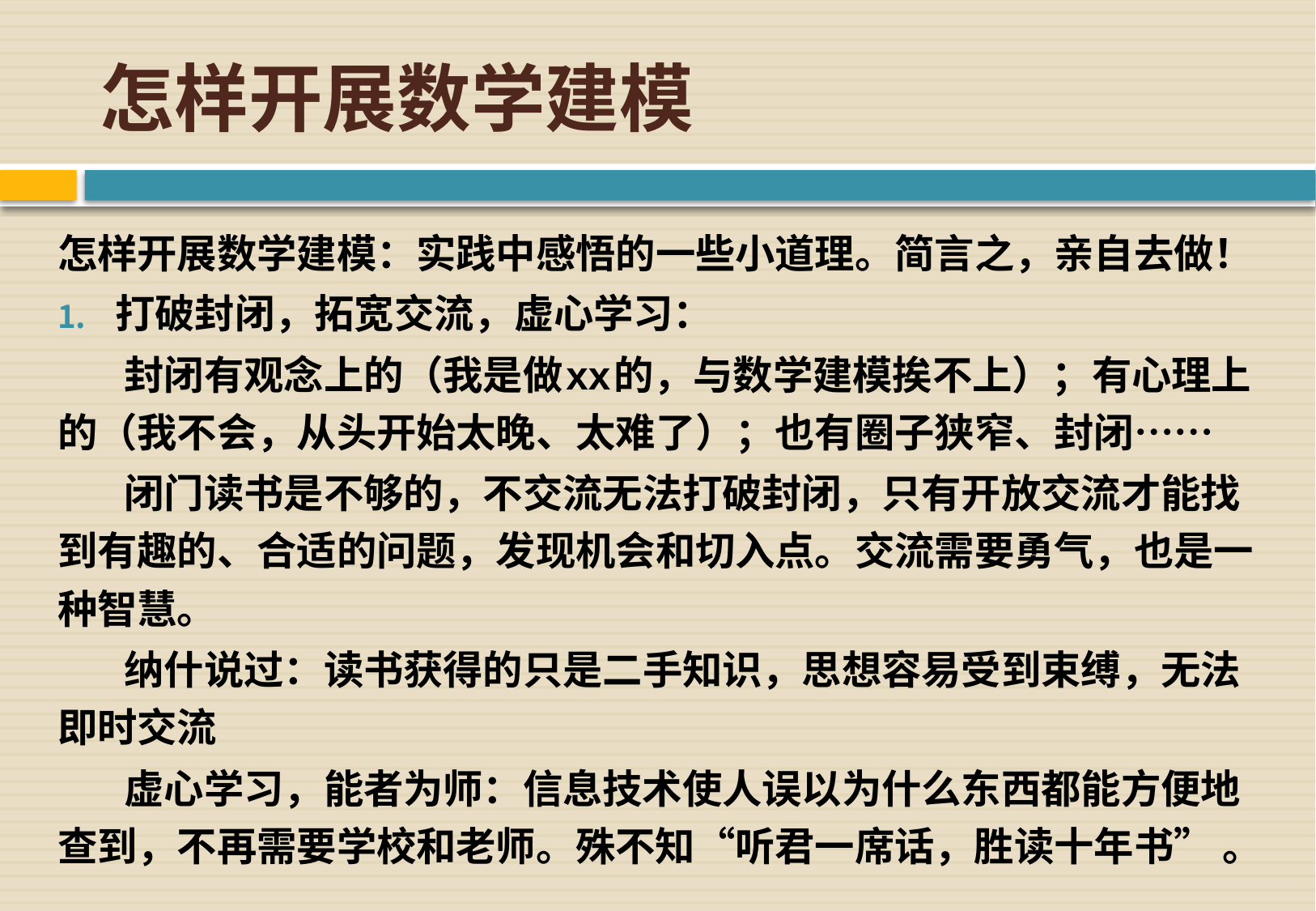

# 怎样开展数学建模
怎样开展数学建模：实践中感悟的一些小道理。简言之，亲自去做！
     打破封闭，拓宽交流，虚心学习：
       封闭有观念上的（我是做xx的，与数学建模挨不上）；有心理上的（我不会，从头开始太晚、太难了）；也有圈子狭窄、封闭……
       闭门读书是不够的，不交流无法打破封闭，只有开放交流才能找到有趣的、合适的问题，发现机会和切入点。交流需要勇气，也是一种智慧。
       纳什说过：读书获得的只是二手知识，思想容易受到束缚，无法即时交流
       虚心学习，能者为师：信息技术使人误以为什么东西都能方便地查到，不再需要学校和老师。殊不知“听君一席话，胜读十年书” 。